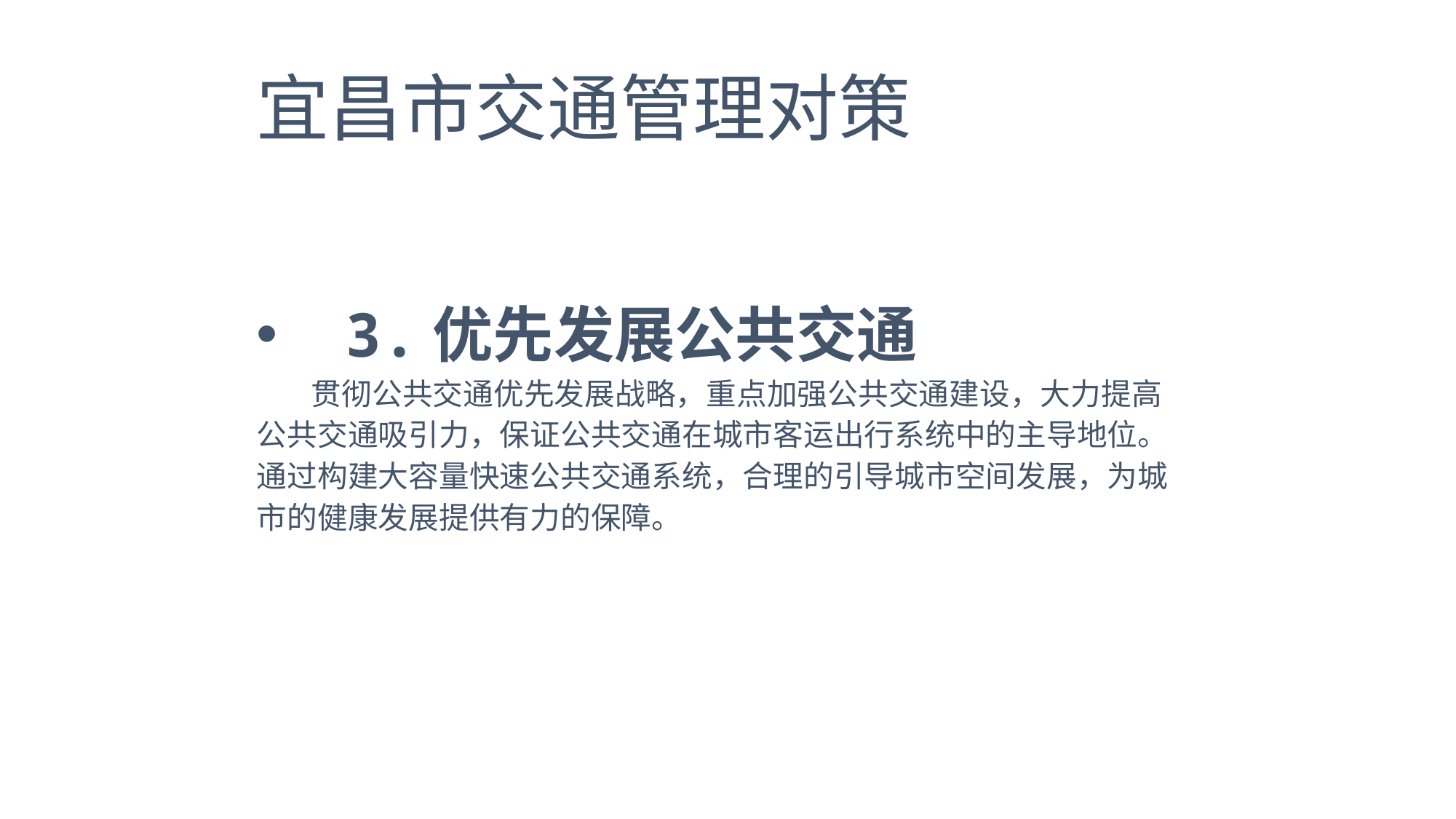

宜昌市交通管理对策
3.优先发展公共交通
贯彻公共交通优先发展战略，重点加强公共交通建设，大力提高公共交通吸引力，保证公共交通在城市客运出行系统中的主导地位。通过构建大容量快速公共交通系统，合理的引导城市空间发展，为城市的健康发展提供有力的保障。